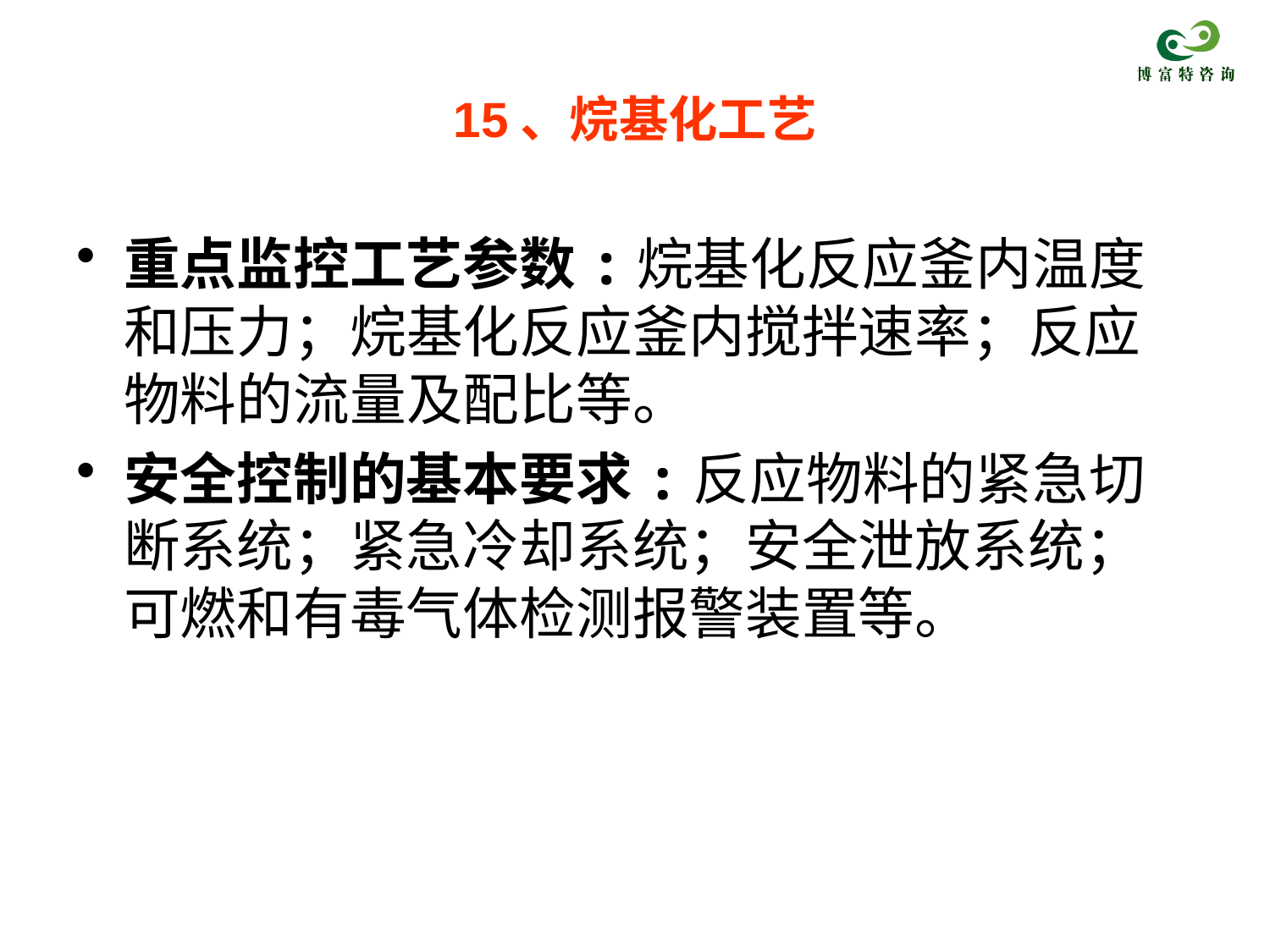

# 15、烷基化工艺
重点监控工艺参数:烷基化反应釜内温度和压力；烷基化反应釜内搅拌速率；反应物料的流量及配比等。
安全控制的基本要求:反应物料的紧急切断系统；紧急冷却系统；安全泄放系统；可燃和有毒气体检测报警装置等。